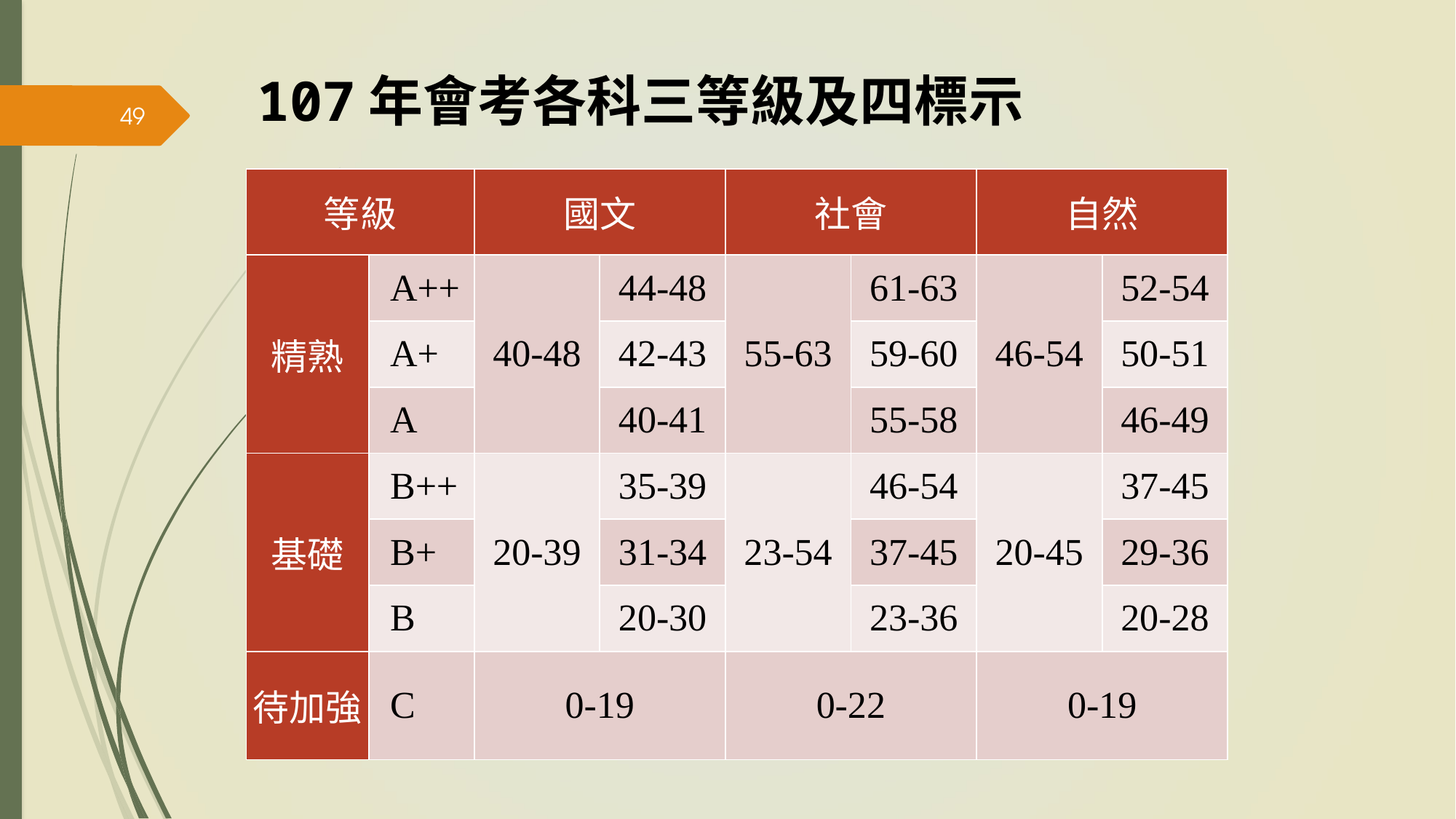

49
# 107年會考各科三等級及四標示
| 等級 |  | 國文 |  | 社會 |  | 自然 |  |
| --- | --- | --- | --- | --- | --- | --- | --- |
| 精熟 | A++ | 40-48 | 44-48 | 55-63 | 61-63 | 46-54 | 52-54 |
|  | A+ |  | 42-43 |  | 59-60 |  | 50-51 |
|  | A |  | 40-41 |  | 55-58 |  | 46-49 |
| 基礎 | B++ | 20-39 | 35-39 | 23-54 | 46-54 | 20-45 | 37-45 |
|  | B+ |  | 31-34 |  | 37-45 |  | 29-36 |
|  | B |  | 20-30 |  | 23-36 |  | 20-28 |
| 待加強 | C | 0-19 |  | 0-22 |  | 0-19 |  |